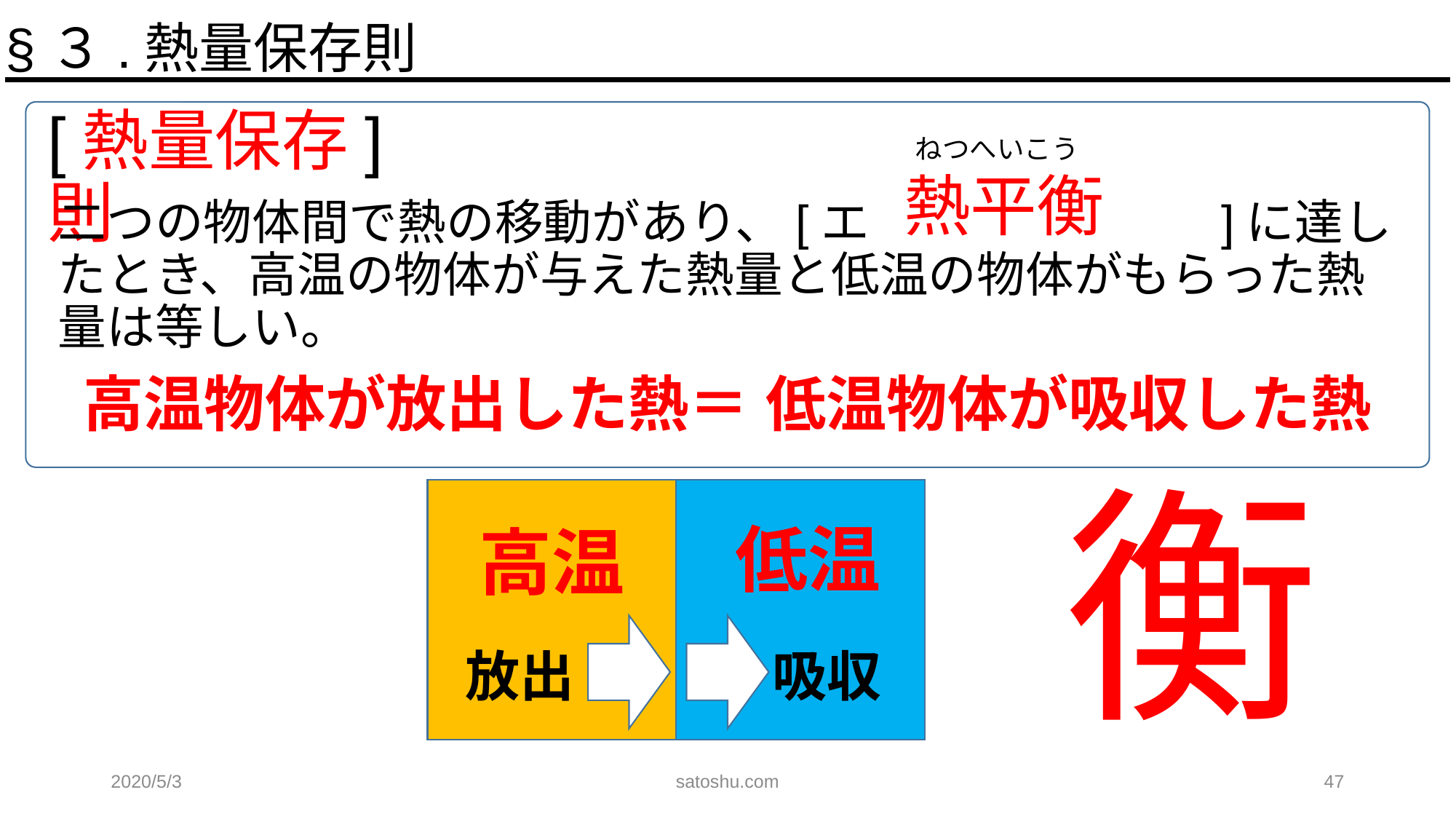

§３.熱量保存則

[熱量保存]則
ねつへいこう
熱平衡
二つの物体間で熱の移動があり、[エ　　　　　　　]に達したとき、高温の物体が与えた熱量と低温の物体がもらった熱量は等しい。
高温物体が放出した熱＝
低温物体が吸収した熱
衡

低温
高温

放出
吸収
2020/5/3
satoshu.com
47